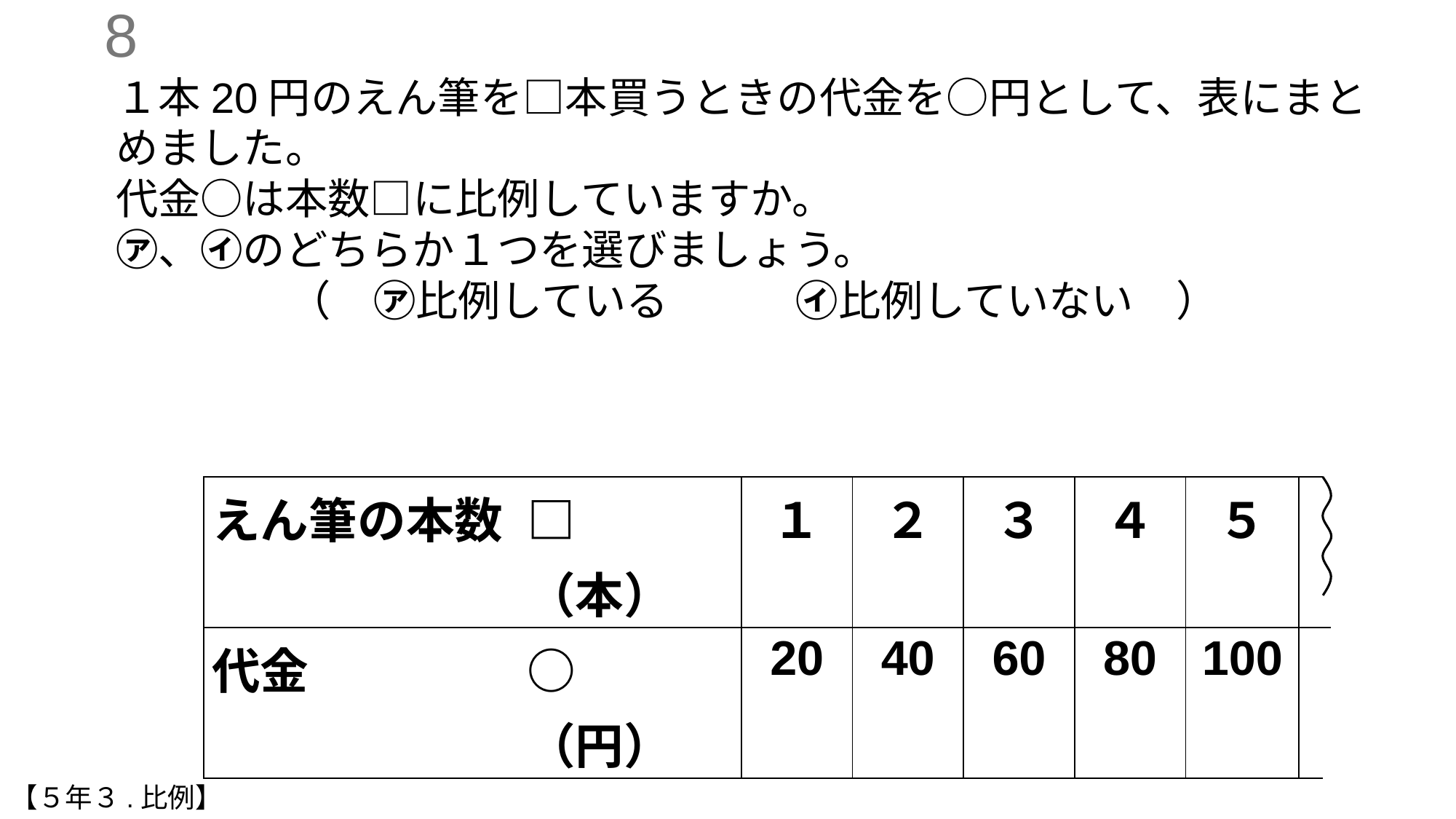

8
１本20円のえん筆を□本買うときの代金を○円として、表にまとめました。
代金○は本数□に比例していますか。
㋐、㋑のどちらか１つを選びましょう。
（　㋐比例している　　　㋑比例していない　）
| えん筆の本数 | □（本） | １ | ２ | ３ | ４ | ５ |  |  |
| --- | --- | --- | --- | --- | --- | --- | --- | --- |
| 代金 | ○（円） | 20 | 40 | 60 | 80 | 100 |  |  |

【５年３.比例】